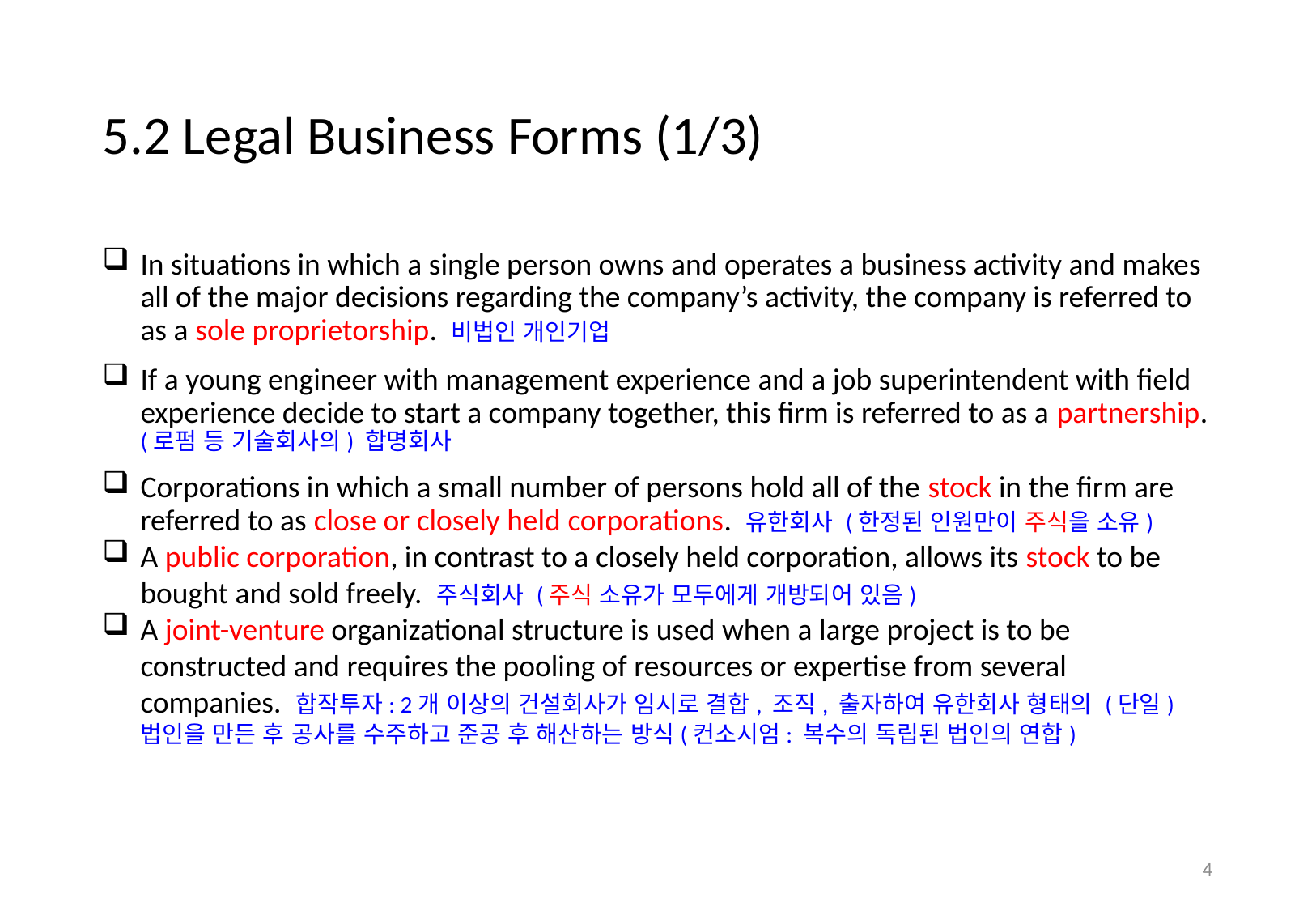

# 5.2 Legal Business Forms (1/3)
In situations in which a single person owns and operates a business activity and makes all of the major decisions regarding the company’s activity, the company is referred to as a sole proprietorship. 비법인 개인기업
If a young engineer with management experience and a job superintendent with field experience decide to start a company together, this firm is referred to as a partnership. (로펌 등 기술회사의) 합명회사
Corporations in which a small number of persons hold all of the stock in the firm are referred to as close or closely held corporations. 유한회사 (한정된 인원만이 주식을 소유)
A public corporation, in contrast to a closely held corporation, allows its stock to be bought and sold freely. 주식회사 (주식 소유가 모두에게 개방되어 있음)
A joint-venture organizational structure is used when a large project is to be constructed and requires the pooling of resources or expertise from several companies. 합작투자: 2개 이상의 건설회사가 임시로 결합, 조직, 출자하여 유한회사 형태의 (단일)법인을 만든 후 공사를 수주하고 준공 후 해산하는 방식(컨소시엄: 복수의 독립된 법인의 연합)
4